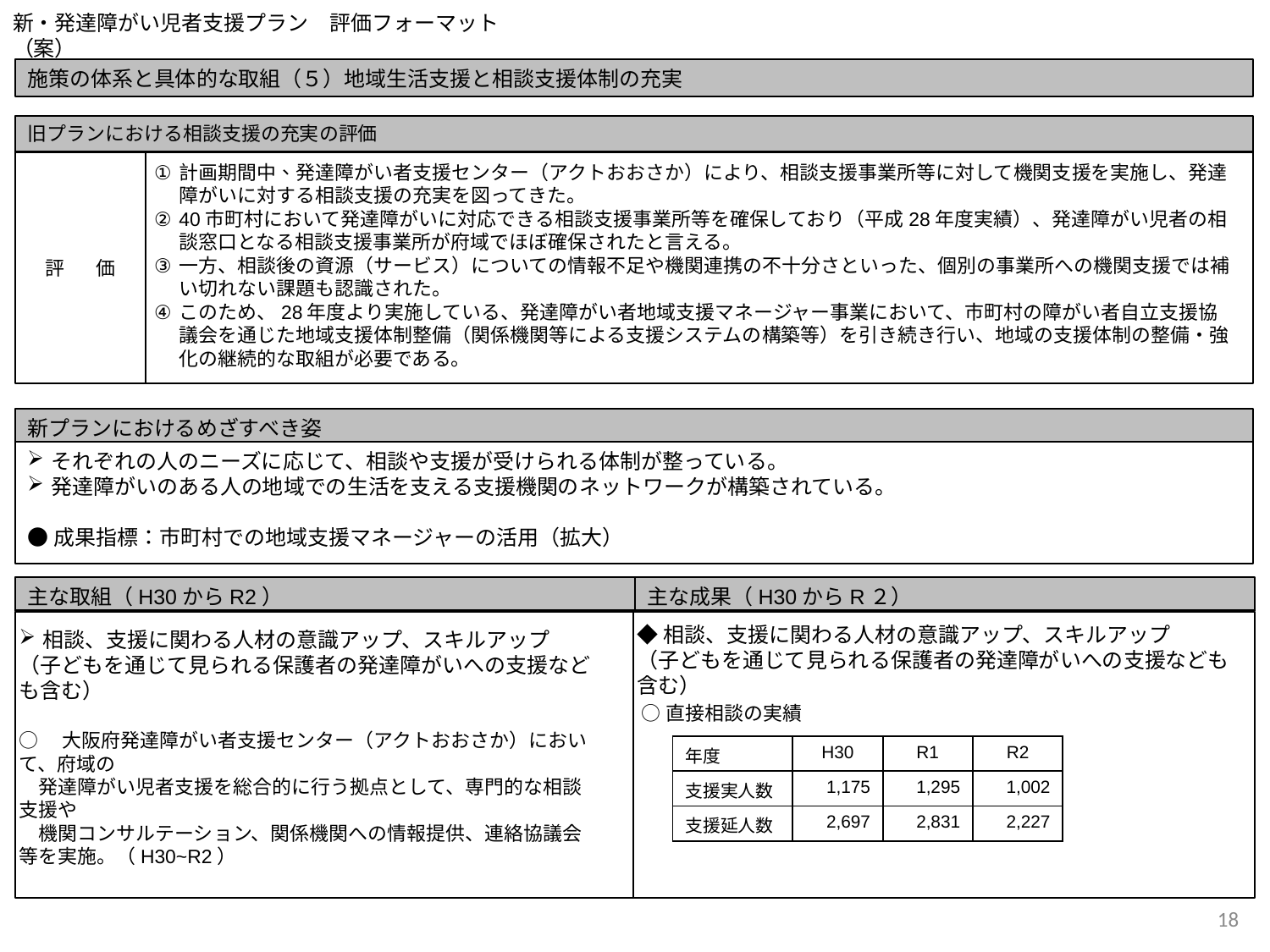

# 新・発達障がい児者支援プラン　評価フォーマット（案）
施策の体系と具体的な取組（５）地域生活支援と相談支援体制の充実
旧プランにおける相談支援の充実の評価
評       価

計画期間中、発達障がい者支援センター（アクトおおさか）により、相談支援事業所等に対して機関支援を実施し、発達障がいに対する相談支援の充実を図ってきた。
40市町村において発達障がいに対応できる相談支援事業所等を確保しており（平成28年度実績）、発達障がい児者の相談窓口となる相談支援事業所が府域でほぼ確保されたと言える。
一方、相談後の資源（サービス）についての情報不足や機関連携の不十分さといった、個別の事業所への機関支援では補い切れない課題も認識された。
このため、28年度より実施している、発達障がい者地域支援マネージャー事業において、市町村の障がい者自立支援協議会を通じた地域支援体制整備（関係機関等による支援システムの構築等）を引き続き行い、地域の支援体制の整備・強化の継続的な取組が必要である。

新プランにおけるめざすべき姿
それぞれの人のニーズに応じて、相談や支援が受けられる体制が整っている。
発達障がいのある人の地域での生活を支える支援機関のネットワークが構築されている。

●成果指標：市町村での地域支援マネージャーの活用（拡大）

主な成果（H30からR２）
主な取組（H30からR2）

◆相談、支援に関わる人材の意識アップ、スキルアップ
（子どもを通じて見られる保護者の発達障がいへの支援なども含む）
相談、支援に関わる人材の意識アップ、スキルアップ
（子どもを通じて見られる保護者の発達障がいへの支援なども含む）

○　大阪府発達障がい者支援センター（アクトおおさか）において、府域の
　発達障がい児者支援を総合的に行う拠点として、専門的な相談支援や
　機関コンサルテーション、関係機関への情報提供、連絡協議会等を実施。（H30~R2）

○直接相談の実績
| 年度 | H30 | R1 | R2 |
| --- | --- | --- | --- |
| 支援実人数 | 1,175 | 1,295 | 1,002 |
| 支援延人数 | 2,697 | 2,831 | 2,227 |

18